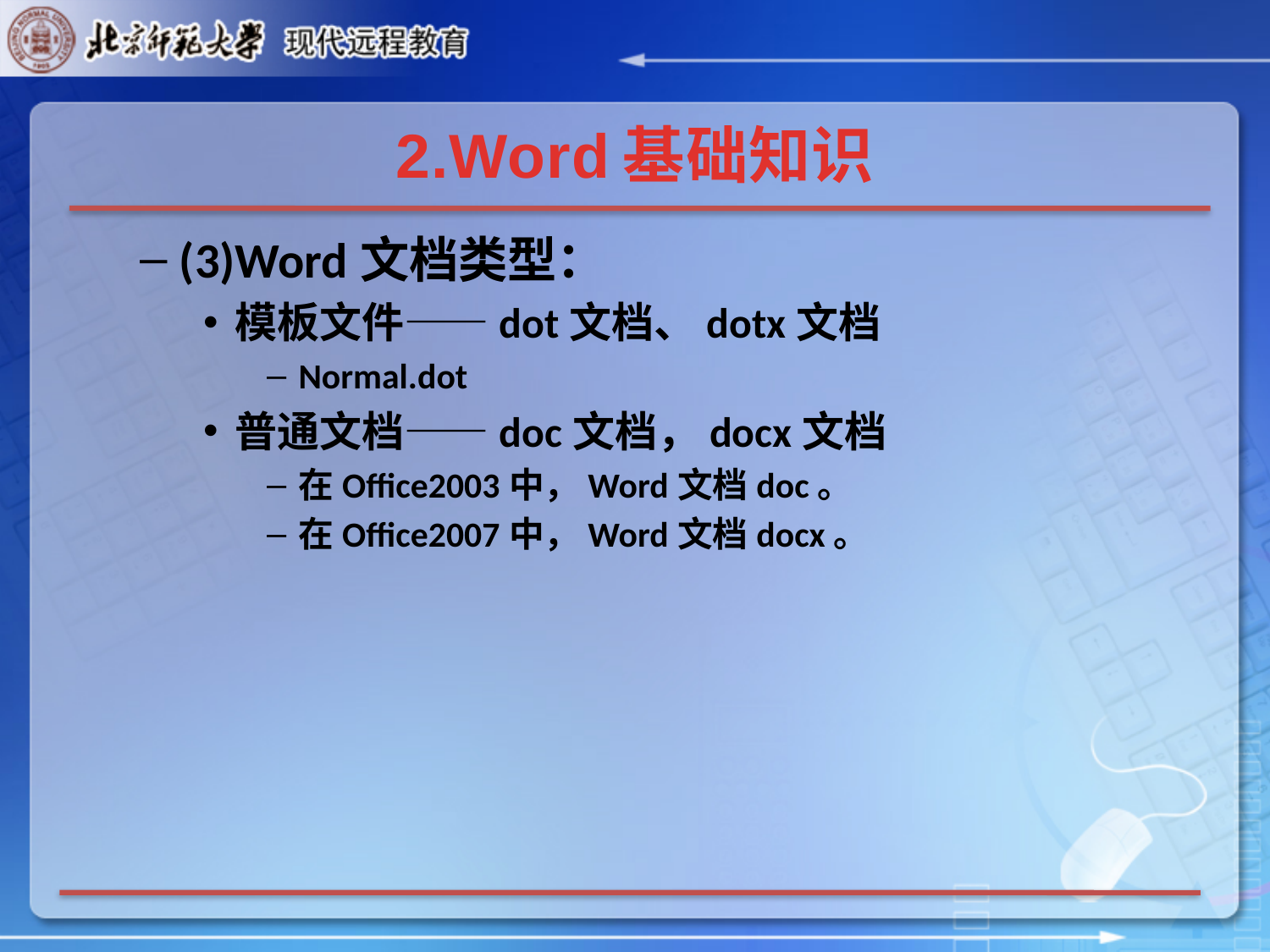

# 2.Word基础知识
(3)Word文档类型：
模板文件——dot文档、dotx文档
Normal.dot
普通文档——doc文档，docx文档
在Office2003中，Word文档doc。
在Office2007中，Word文档docx。